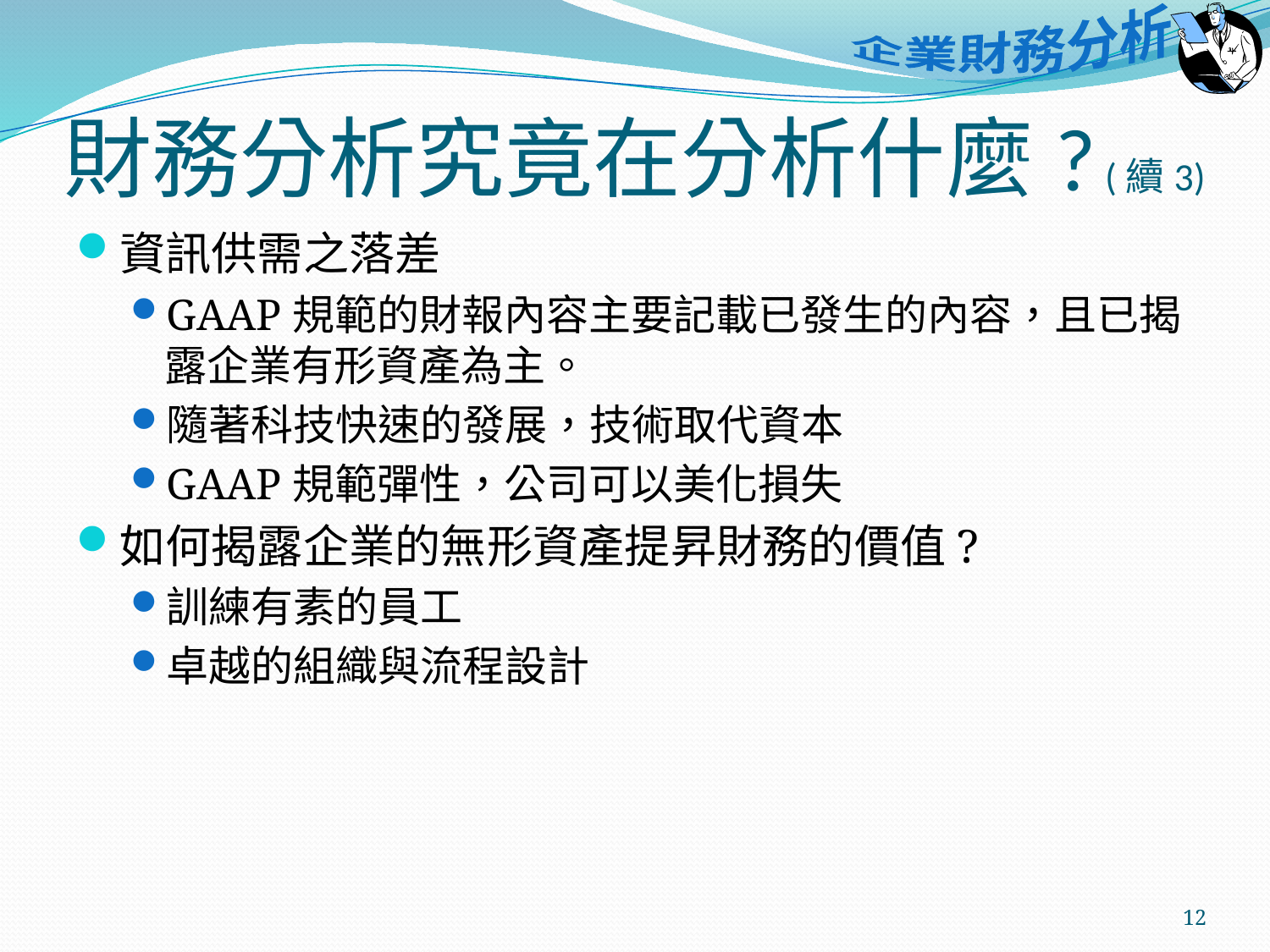

# 財務分析究竟在分析什麼? (續3)
資訊供需之落差
GAAP規範的財報內容主要記載已發生的內容，且已揭露企業有形資產為主。
隨著科技快速的發展，技術取代資本
GAAP規範彈性，公司可以美化損失
如何揭露企業的無形資產提昇財務的價值?
訓練有素的員工
卓越的組織與流程設計

12